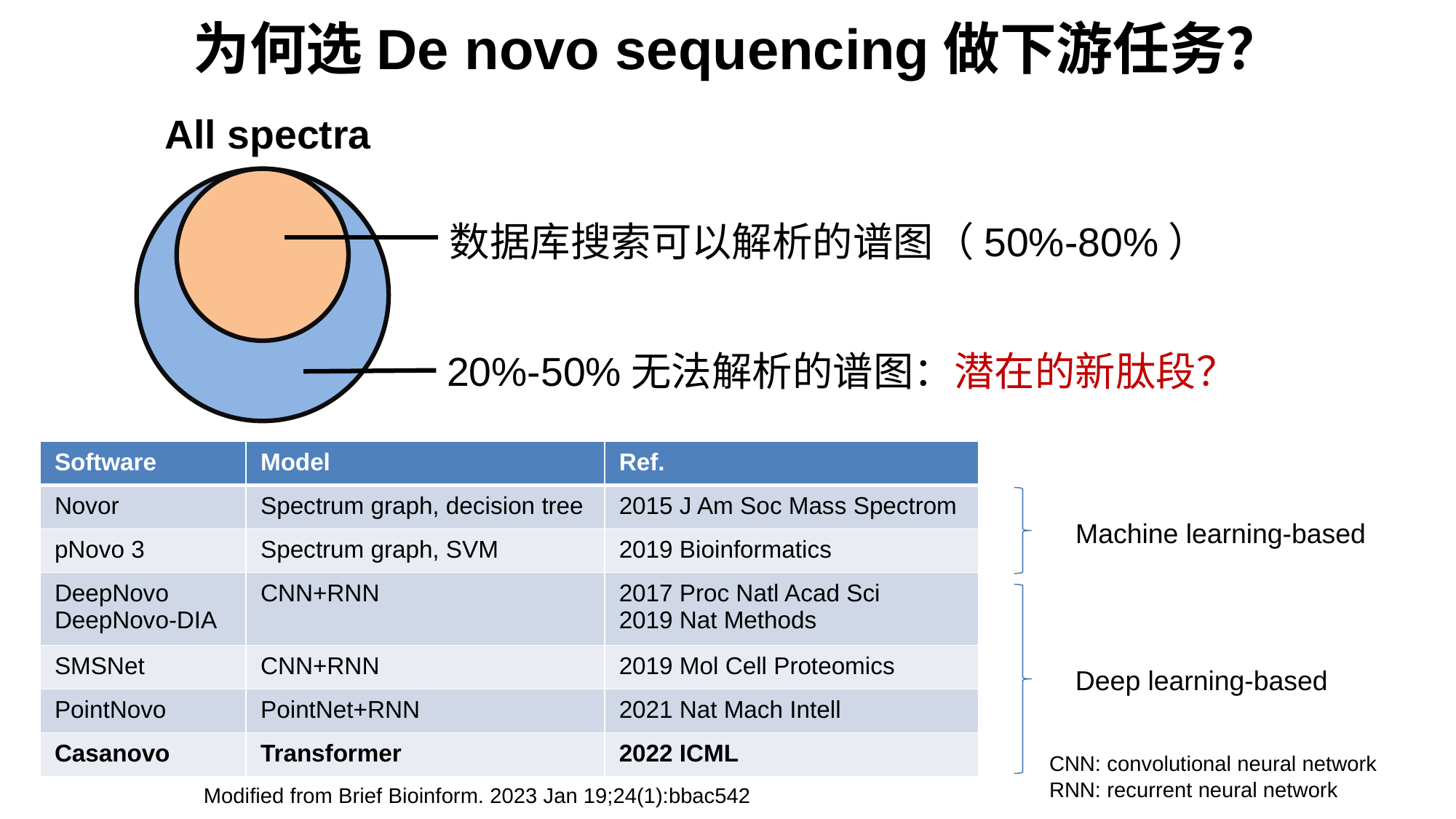

为何选De novo sequencing做下游任务？
All spectra

数据库搜索可以解析的谱图（50%-80%）
20%-50%无法解析的谱图：潜在的新肽段？
| Software | Model | Ref. |
| --- | --- | --- |
| Novor | Spectrum graph, decision tree | 2015 J Am Soc Mass Spectrom |
| pNovo 3 | Spectrum graph, SVM | 2019 Bioinformatics |
| DeepNovo DeepNovo-DIA | CNN+RNN | 2017 Proc Natl Acad Sci 2019 Nat Methods |
| SMSNet | CNN+RNN | 2019 Mol Cell Proteomics |
| PointNovo | PointNet+RNN | 2021 Nat Mach Intell |
| Casanovo | Transformer | 2022 ICML |

Machine learning-based

Deep learning-based
CNN: convolutional neural network
RNN: recurrent neural network
Modified from Brief Bioinform. 2023 Jan 19;24(1):bbac542